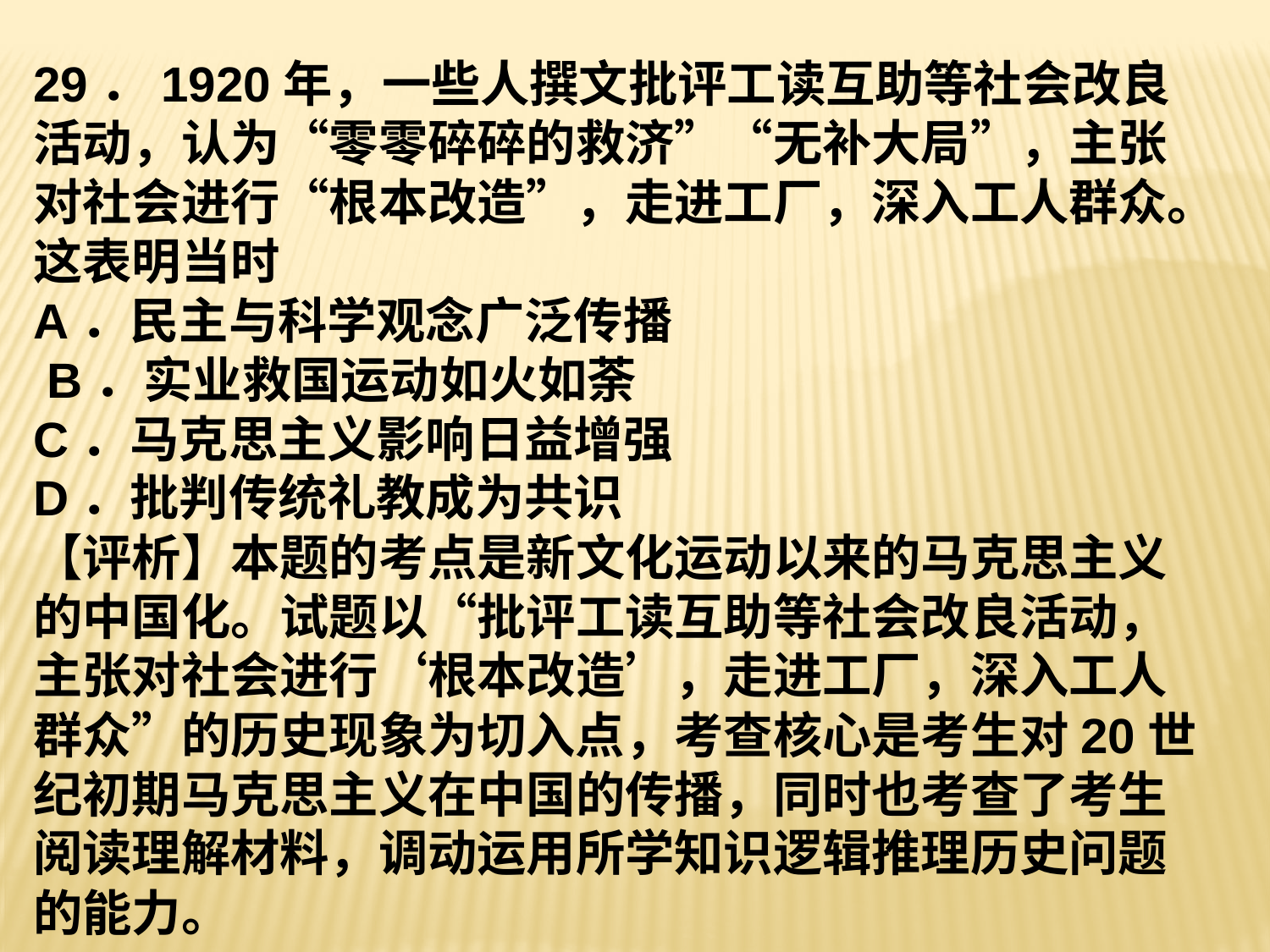

29．1920年，一些人撰文批评工读互助等社会改良活动，认为“零零碎碎的救济”“无补大局”，主张对社会进行“根本改造”，走进工厂，深入工人群众。这表明当时
A．民主与科学观念广泛传播
 B．实业救国运动如火如荼
C．马克思主义影响日益增强
D．批判传统礼教成为共识
【评析】本题的考点是新文化运动以来的马克思主义的中国化。试题以“批评工读互助等社会改良活动，主张对社会进行‘根本改造’，走进工厂，深入工人群众”的历史现象为切入点，考查核心是考生对20世纪初期马克思主义在中国的传播，同时也考查了考生阅读理解材料，调动运用所学知识逻辑推理历史问题的能力。
 。